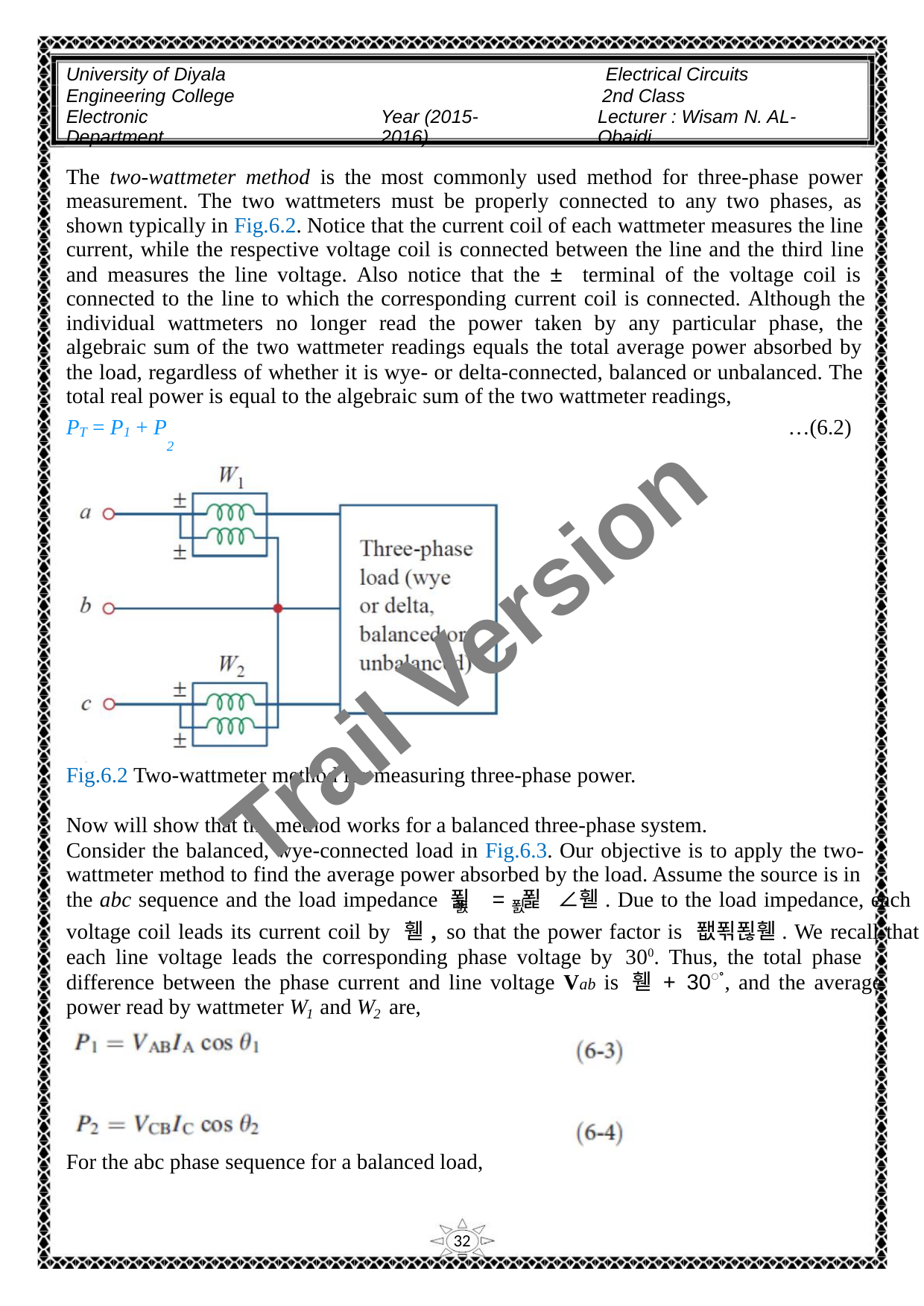

University of Diyala
Engineering College
Electronic Department
Electrical Circuits
2nd Class
Lecturer : Wisam N. AL-Obaidi
Year (2015-2016)
The two-wattmeter method is the most commonly used method for three-phase power
measurement. The two wattmeters must be properly connected to any two phases, as
shown typically in Fig.6.2. Notice that the current coil of each wattmeter measures the line
current, while the respective voltage coil is connected between the line and the third line
and measures the line voltage. Also notice that the ± terminal of the voltage coil is
connected to the line to which the corresponding current coil is connected. Although the
individual wattmeters no longer read the power taken by any particular phase, the
algebraic sum of the two wattmeter readings equals the total average power absorbed by
the load, regardless of whether it is wye- or delta-connected, balanced or unbalanced. The
total real power is equal to the algebraic sum of the two wattmeter readings,
P = P + P
2
…(6.2)
T
1
Trail Version
Trail Version
Trail Version
Trail Version
Trail Version
Trail Version
Trail Version
Trail Version
Trail Version
Trail Version
Trail Version
Trail Version
Trail Version
Fig.6.2 Two-wattmeter method for measuring three-phase power.
Now will show that the method works for a balanced three-phase system.
Consider the balanced, wye-connected load in Fig.6.3. Our objective is to apply the two-
wattmeter method to find the average power absorbed by the load. Assume the source is in
the abc sequence and the load impedance 푍 = 푍 ∠휃. Due to the load impedance, each
푌
푌
voltage coil leads its current coil by 휃, so that the power factor is 퐶푂푆휃. We recall that
each line voltage leads the corresponding phase voltage by 300. Thus, the total phase
difference between the phase current and line voltage Vab is 휃 + 30ꢀ, and the average
power read by wattmeter W and W are,
1
2
For the abc phase sequence for a balanced load,
32